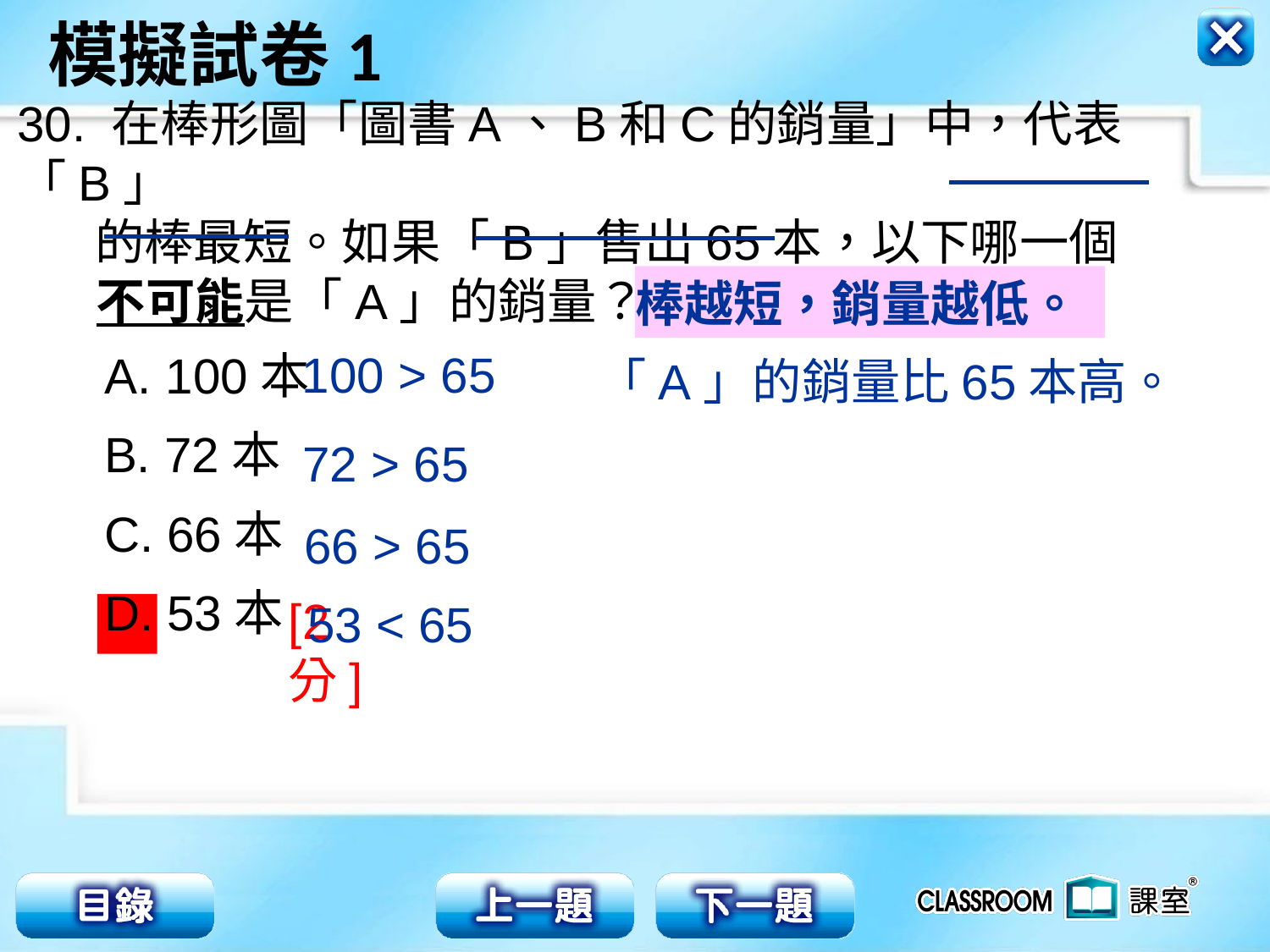

30. 在棒形圖「圖書A、B和C的銷量」中，代表「B」
      的棒最短。如果「B」售出65本，以下哪一個
      不可能是「A」的銷量？
棒越短，銷量越低。
100 > 65
「A」的銷量比65本高。
 100本
B. 72本
C. 66本
D. 53本
72 > 65
66 > 65
[2分]
53 < 65